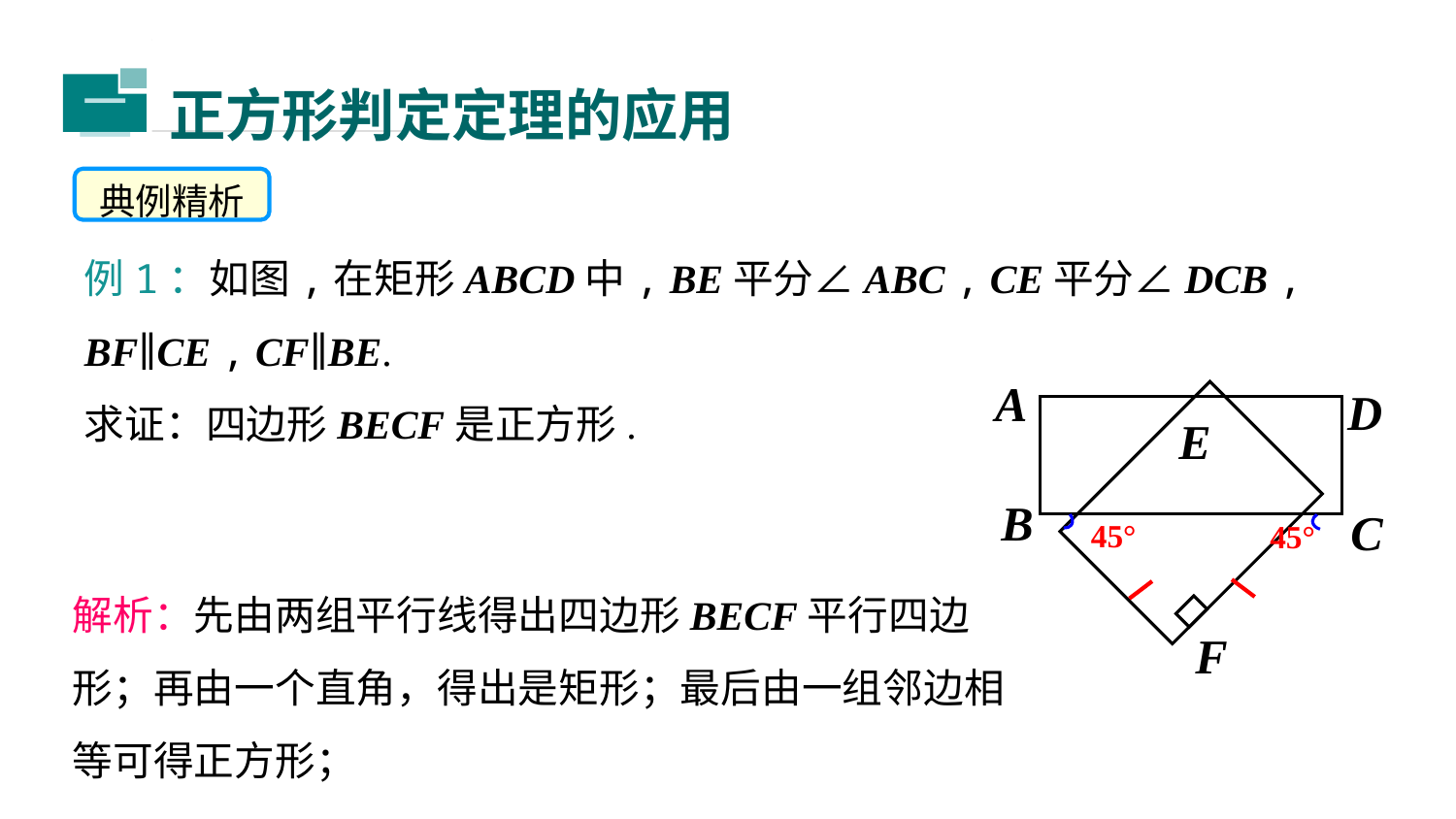

正方形判定定理的应用
二

典例精析
例1：如图,在矩形ABCD中, BE平分∠ABC , CE平分∠DCB , BF∥CE , CF∥BE.
求证：四边形BECF是正方形.
A
D

E

B
C
45°
45°

解析：先由两组平行线得出四边形BECF平行四边形；再由一个直角，得出是矩形；最后由一组邻边相等可得正方形；

F